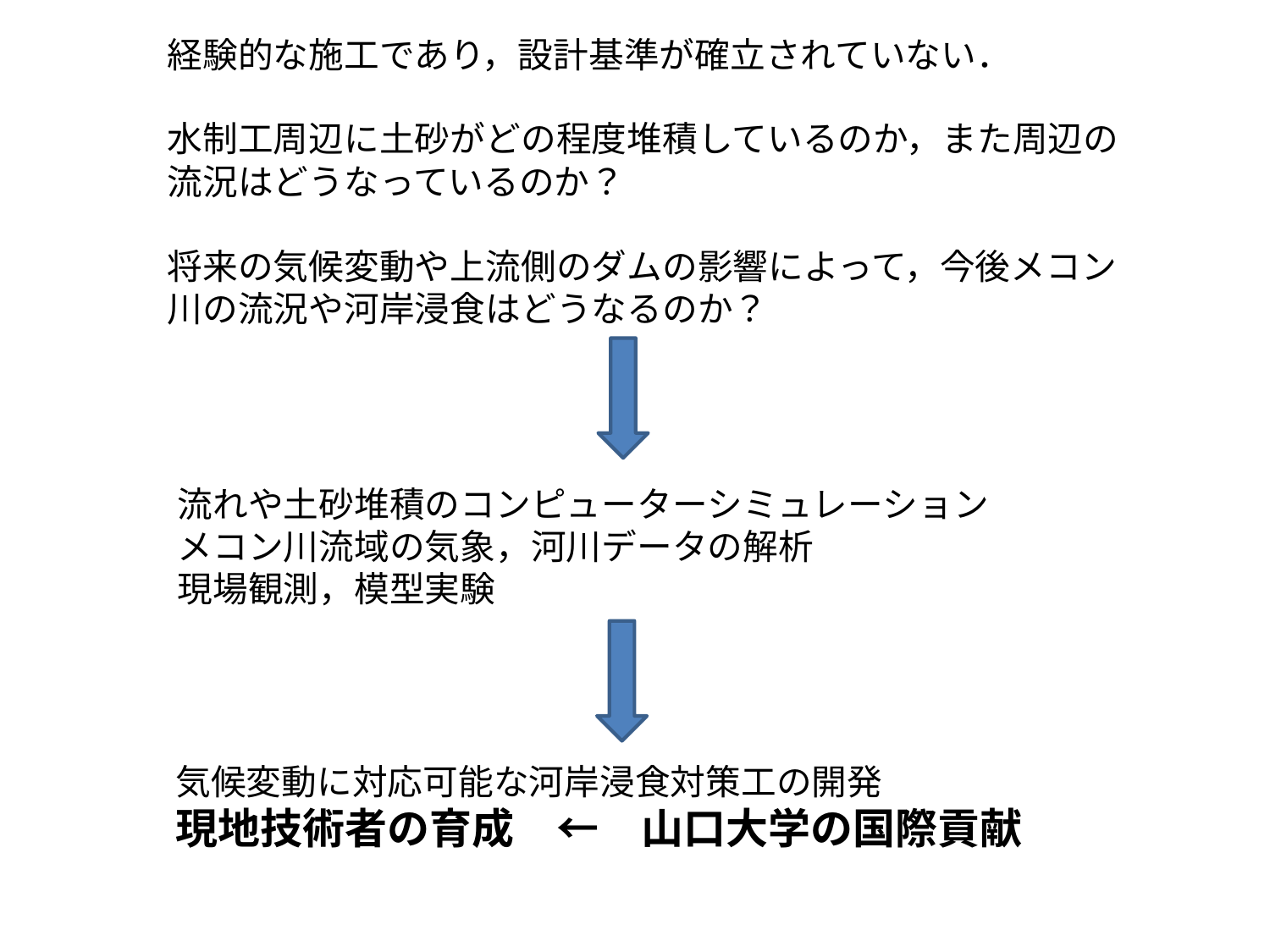

経験的な施工であり，設計基準が確立されていない．

水制工周辺に土砂がどの程度堆積しているのか，また周辺の流況はどうなっているのか？

将来の気候変動や上流側のダムの影響によって，今後メコン川の流況や河岸浸食はどうなるのか？

流れや土砂堆積のコンピューターシミュレーション
メコン川流域の気象，河川データの解析
現場観測，模型実験

気候変動に対応可能な河岸浸食対策工の開発
現地技術者の育成　←　山口大学の国際貢献